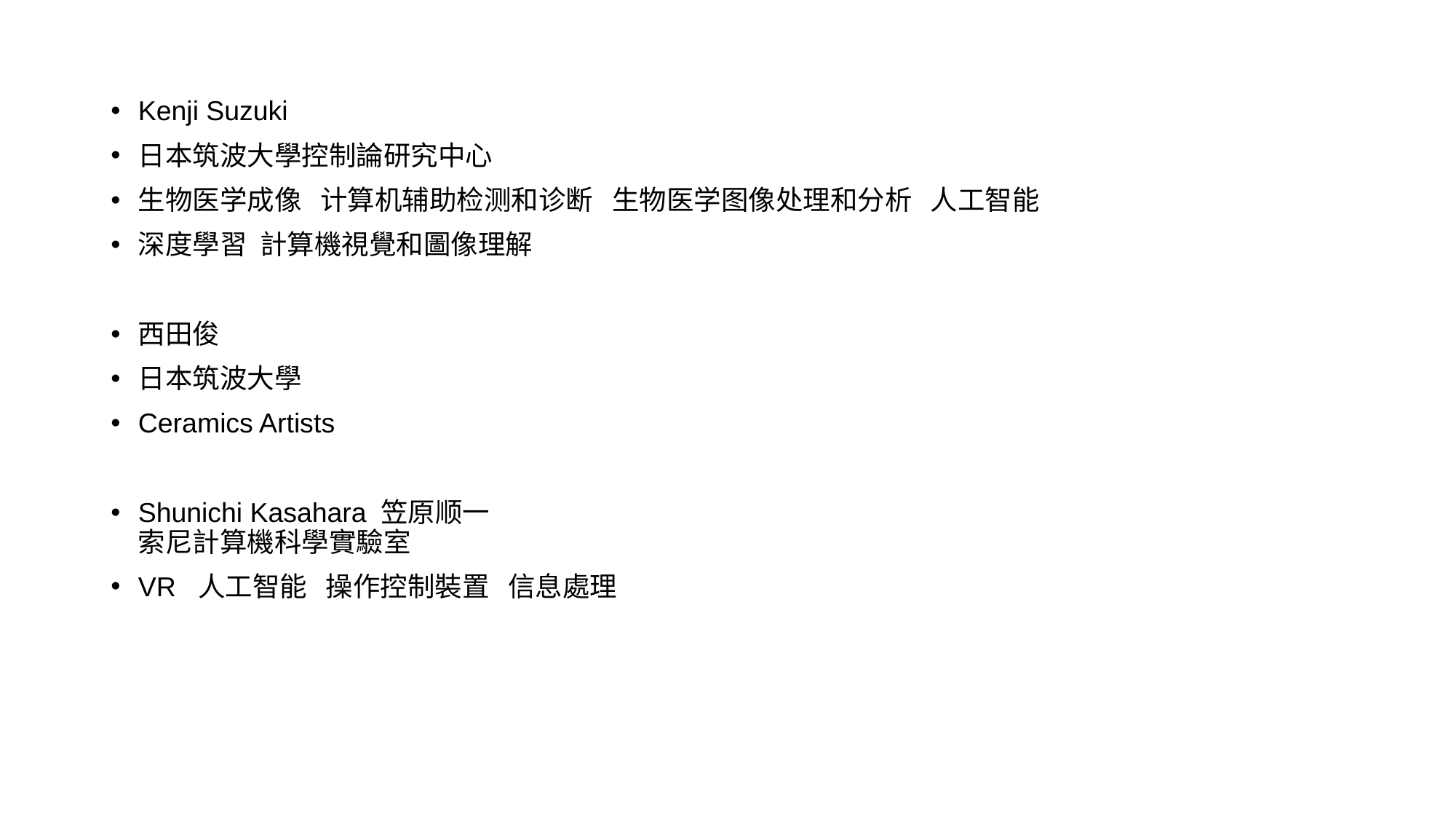

Kenji Suzuki
日本筑波大學控制論研究中心
生物医学成像   计算机辅助检测和诊断   生物医学图像处理和分析   人工智能
深度學習  計算機視覺和圖像理解

西田俊
日本筑波大學
Ceramics Artists

Shunichi Kasahara 笠原顺一
索尼計算機科學實驗室
VR  人工智能   操作控制裝置   信息處理